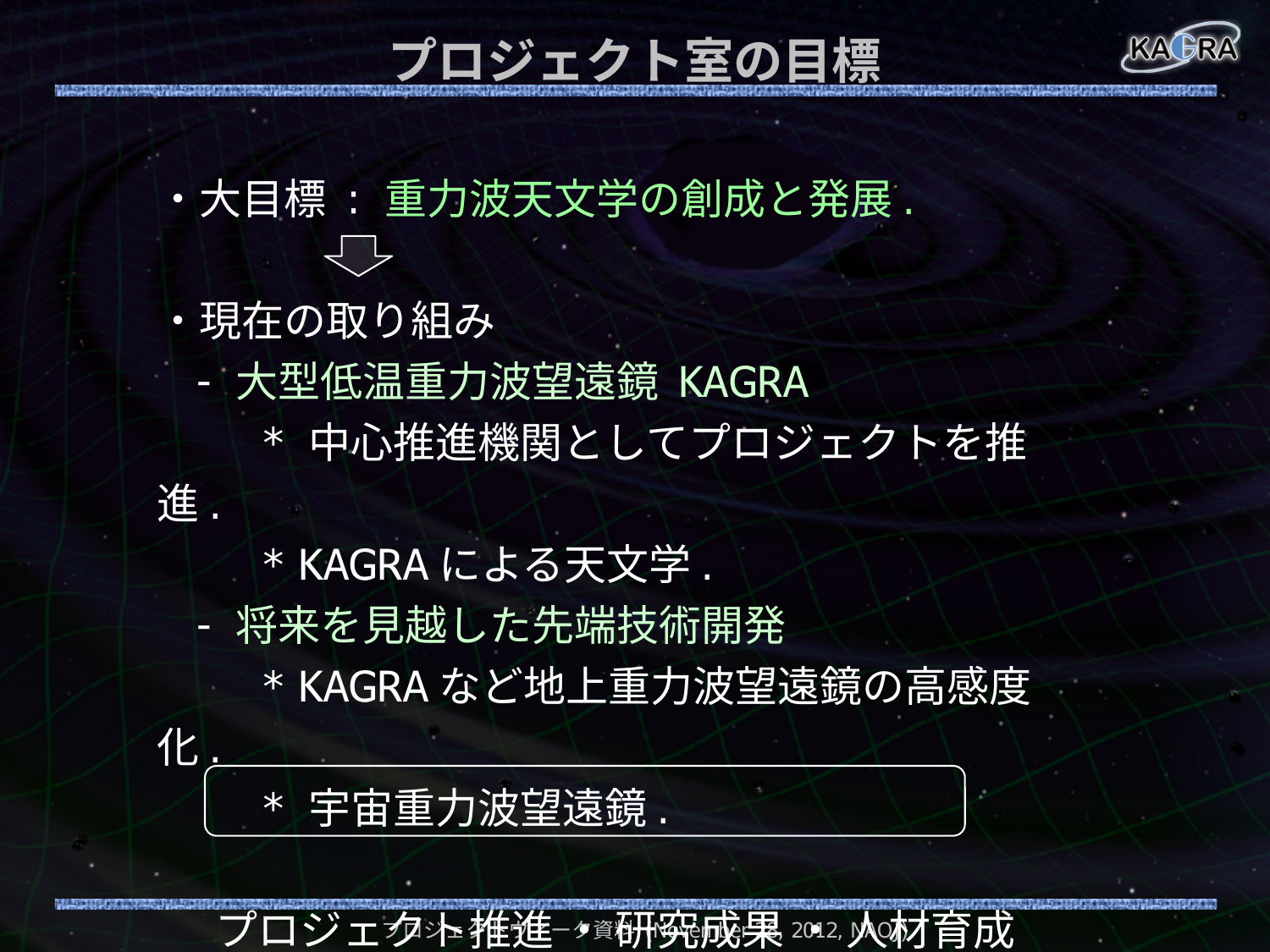

# プロジェクト室の目標
・大目標 : 重力波天文学の創成と発展.

・現在の取り組み
   - 大型低温重力波望遠鏡 KAGRA
        * 中心推進機関としてプロジェクトを推進.
        * KAGRAによる天文学.
   - 将来を見越した先端技術開発
        * KAGRAなど地上重力波望遠鏡の高感度化.
        * 宇宙重力波望遠鏡.

     プロジェクト推進 ・ 研究成果 ・ 人材育成

プロジェクトウィーク資料 (November 28, 2012, NAOJ)